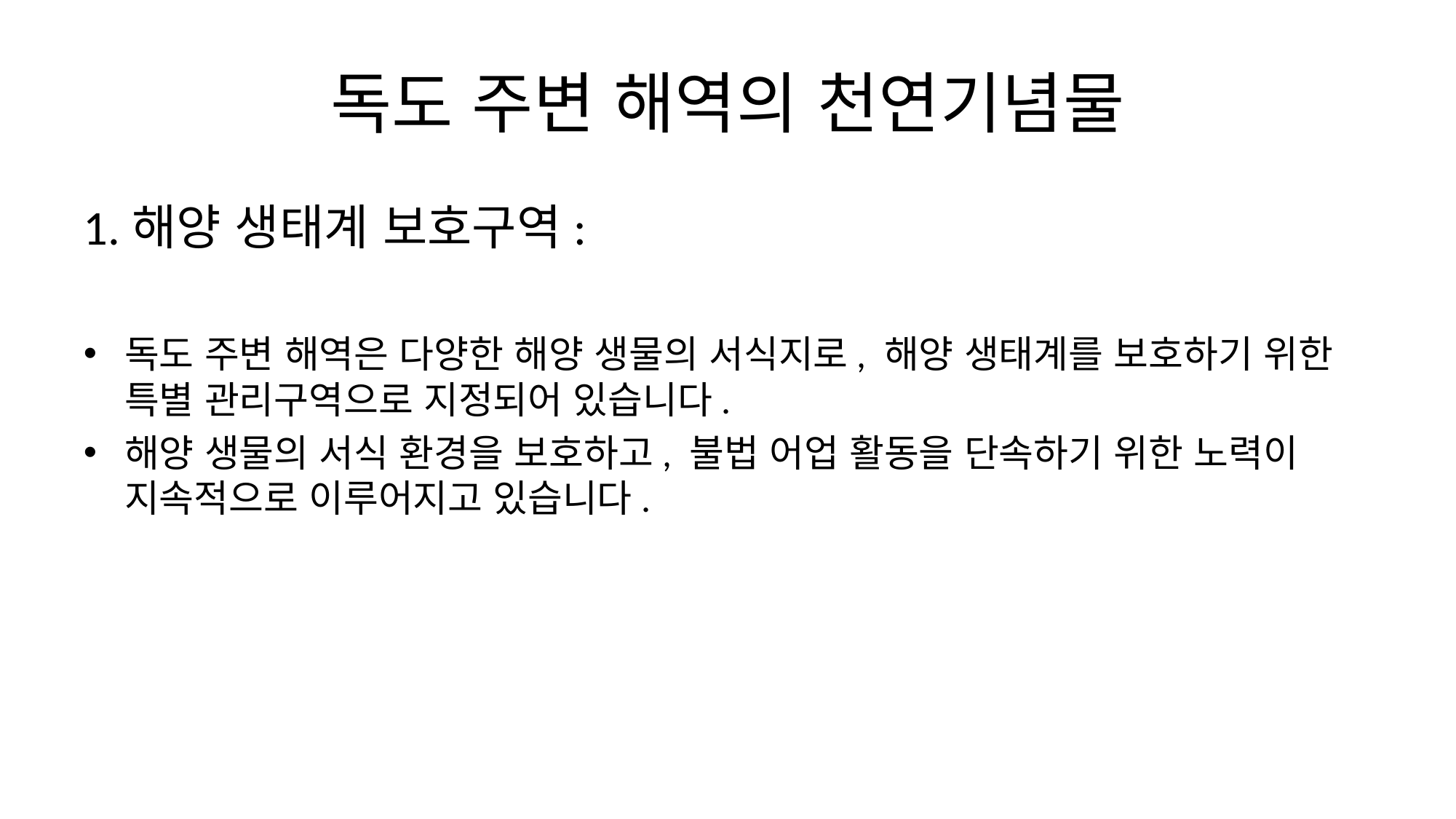

# 독도 주변 해역의 천연기념물
1.해양 생태계 보호구역:

독도 주변 해역은 다양한 해양 생물의 서식지로, 해양 생태계를 보호하기 위한 특별 관리구역으로 지정되어 있습니다.
해양 생물의 서식 환경을 보호하고, 불법 어업 활동을 단속하기 위한 노력이 지속적으로 이루어지고 있습니다.